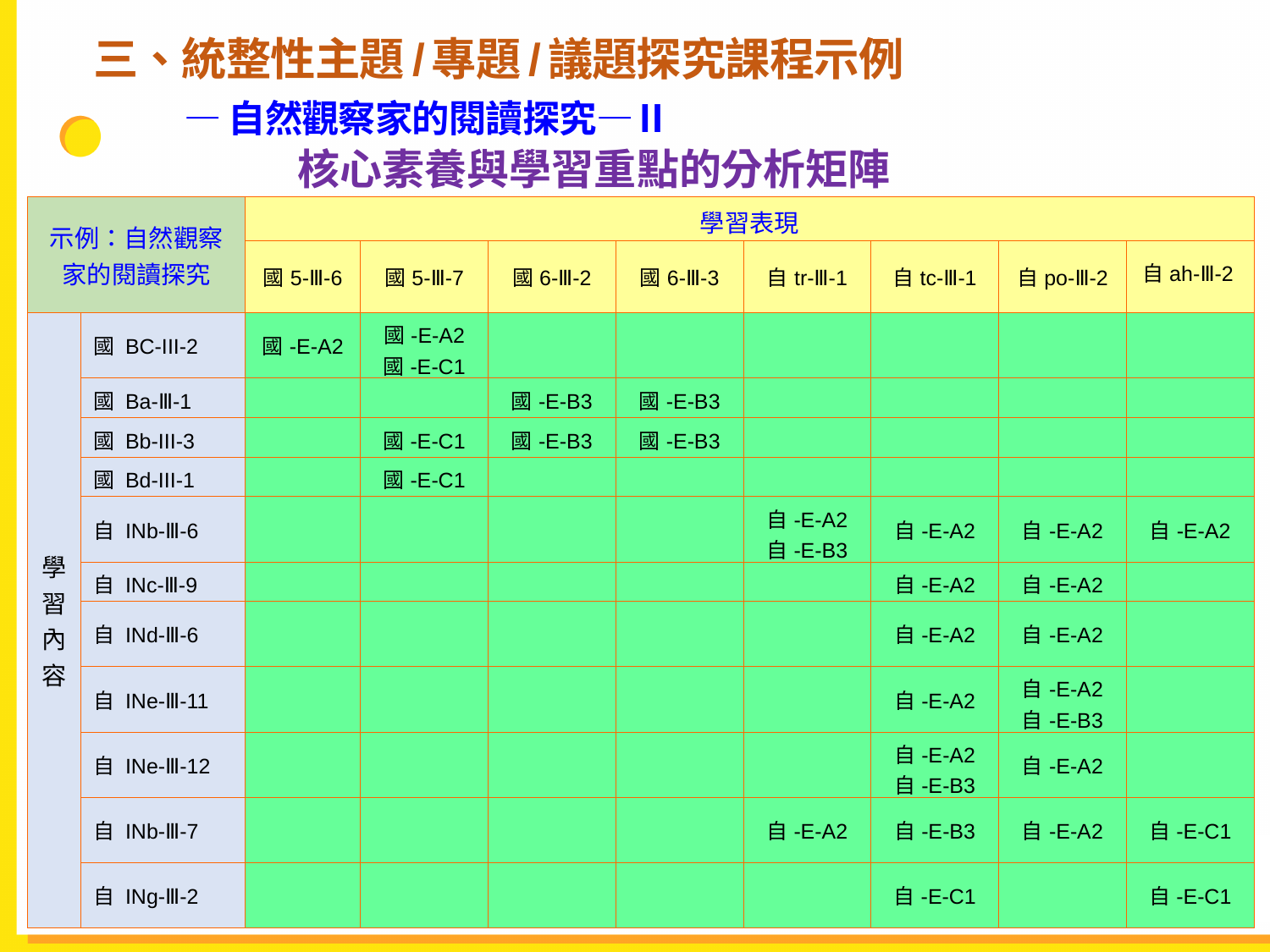

三、統整性主題/專題/議題探究課程示例
            —自然觀察家的閱讀探究—Ⅱ
核心素養與學習重點的分析矩陣
| 示例：自然觀察家的閱讀探究 |  | 學習表現 |  |  |  |  |  |  |  |
| --- | --- | --- | --- | --- | --- | --- | --- | --- | --- |
|  |  | 國5-Ⅲ-6 | 國5-Ⅲ-7 | 國6-Ⅲ-2 | 國6-Ⅲ-3 | 自tr-Ⅲ-1 | 自tc-Ⅲ-1 | 自po-Ⅲ-2 | 自ah-Ⅲ-2 |
| 學習內容 | 國 BC-III-2 | 國-E-A2 | 國-E-A2 國-E-C1 |  |  |  |  |  |  |
|  | 國 Ba-Ⅲ-1 |  |  | 國-E-B3 | 國-E-B3 |  |  |  |  |
|  | 國 Bb-III-3 |  | 國-E-C1 | 國-E-B3 | 國-E-B3 |  |  |  |  |
|  | 國 Bd-III-1 |  | 國-E-C1 |  |  |  |  |  |  |
|  | 自 INb-Ⅲ-6 |  |  |  |  | 自-E-A2 自-E-B3 | 自-E-A2 | 自-E-A2 | 自-E-A2 |
|  | 自 INc-Ⅲ-9 |  |  |  |  |  | 自-E-A2 | 自-E-A2 |  |
|  | 自 INd-Ⅲ-6 |  |  |  |  |  | 自-E-A2 | 自-E-A2 |  |
|  | 自 INe-Ⅲ-11 |  |  |  |  |  | 自-E-A2 | 自-E-A2 自-E-B3 |  |
|  | 自 INe-Ⅲ-12 |  |  |  |  |  | 自-E-A2 自-E-B3 | 自-E-A2 |  |
|  | 自 INb-Ⅲ-7 |  |  |  |  | 自-E-A2 | 自-E-B3 | 自-E-A2 | 自-E-C1 |
|  | 自 INg-Ⅲ-2 |  |  |  |  |  | 自-E-C1 |  | 自-E-C1 |